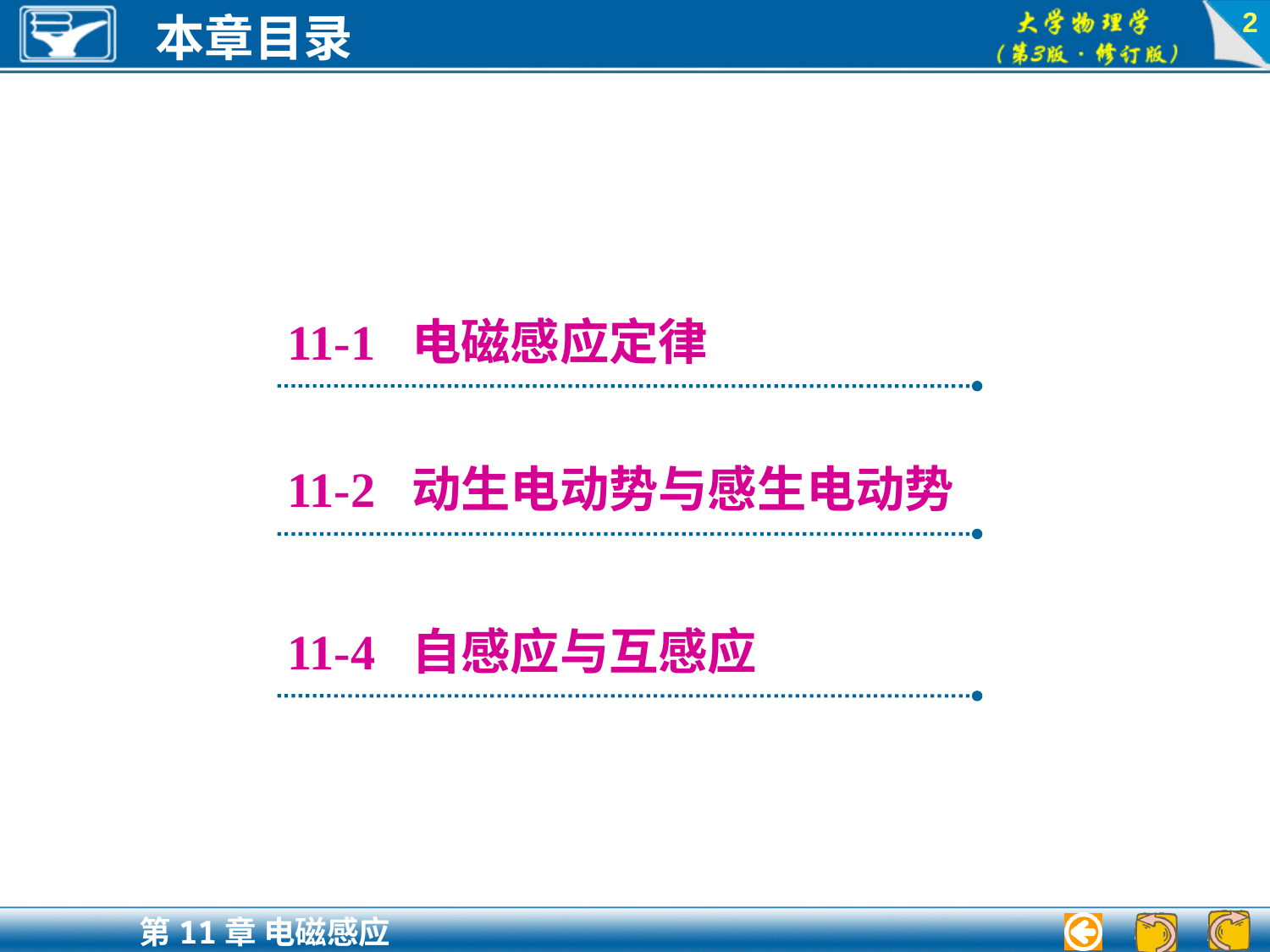

2
11-1  电磁感应定律

11-2  动生电动势与感生电动势

11-4  自感应与互感应